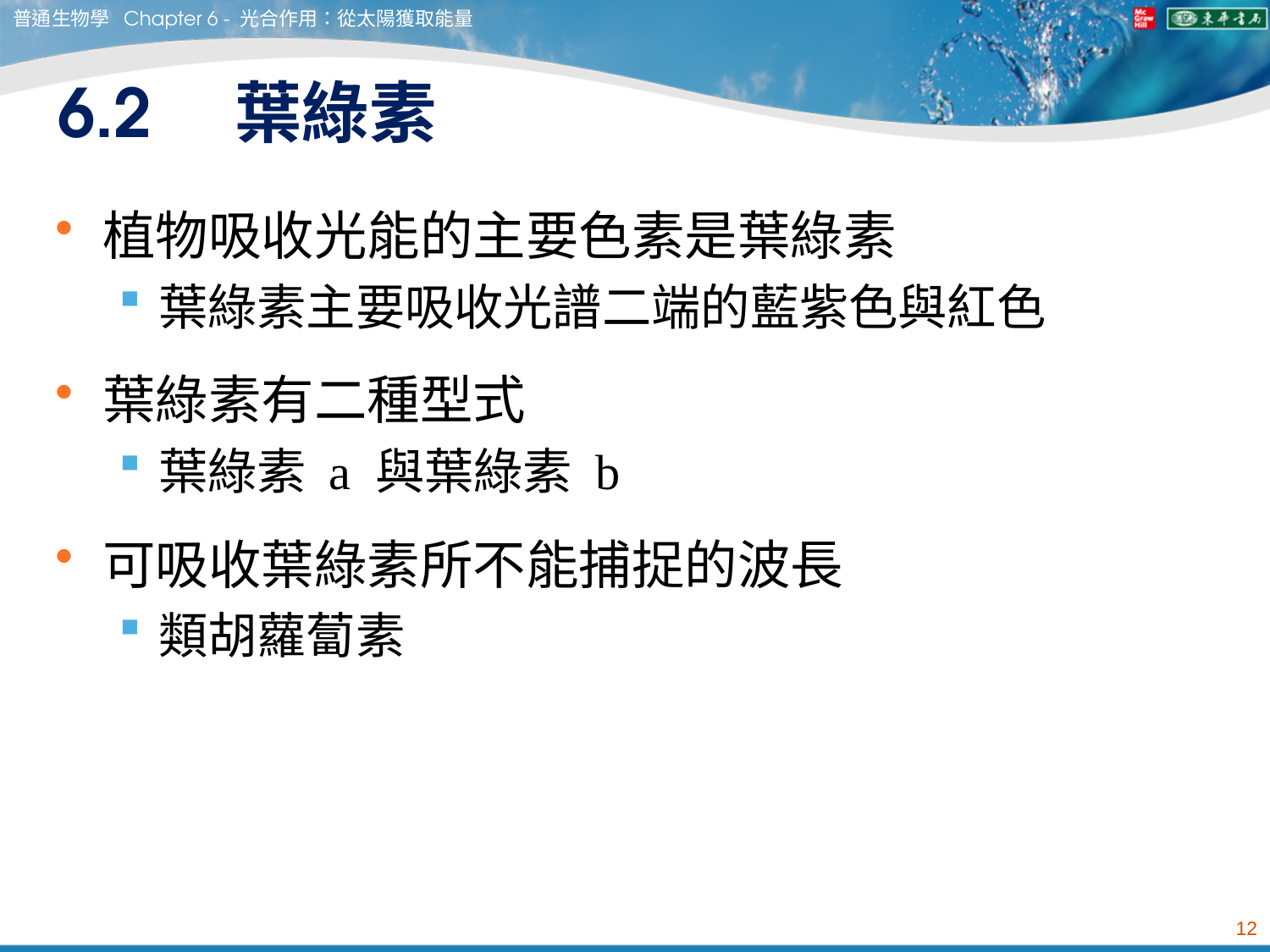

普通生物學  Chapter 6 - 光合作用：從太陽獲取能量
# 6.2　葉綠素
植物吸收光能的主要色素是葉綠素
葉綠素主要吸收光譜二端的藍紫色與紅色
葉綠素有二種型式
葉綠素 a 與葉綠素 b
可吸收葉綠素所不能捕捉的波長
類胡蘿蔔素
12